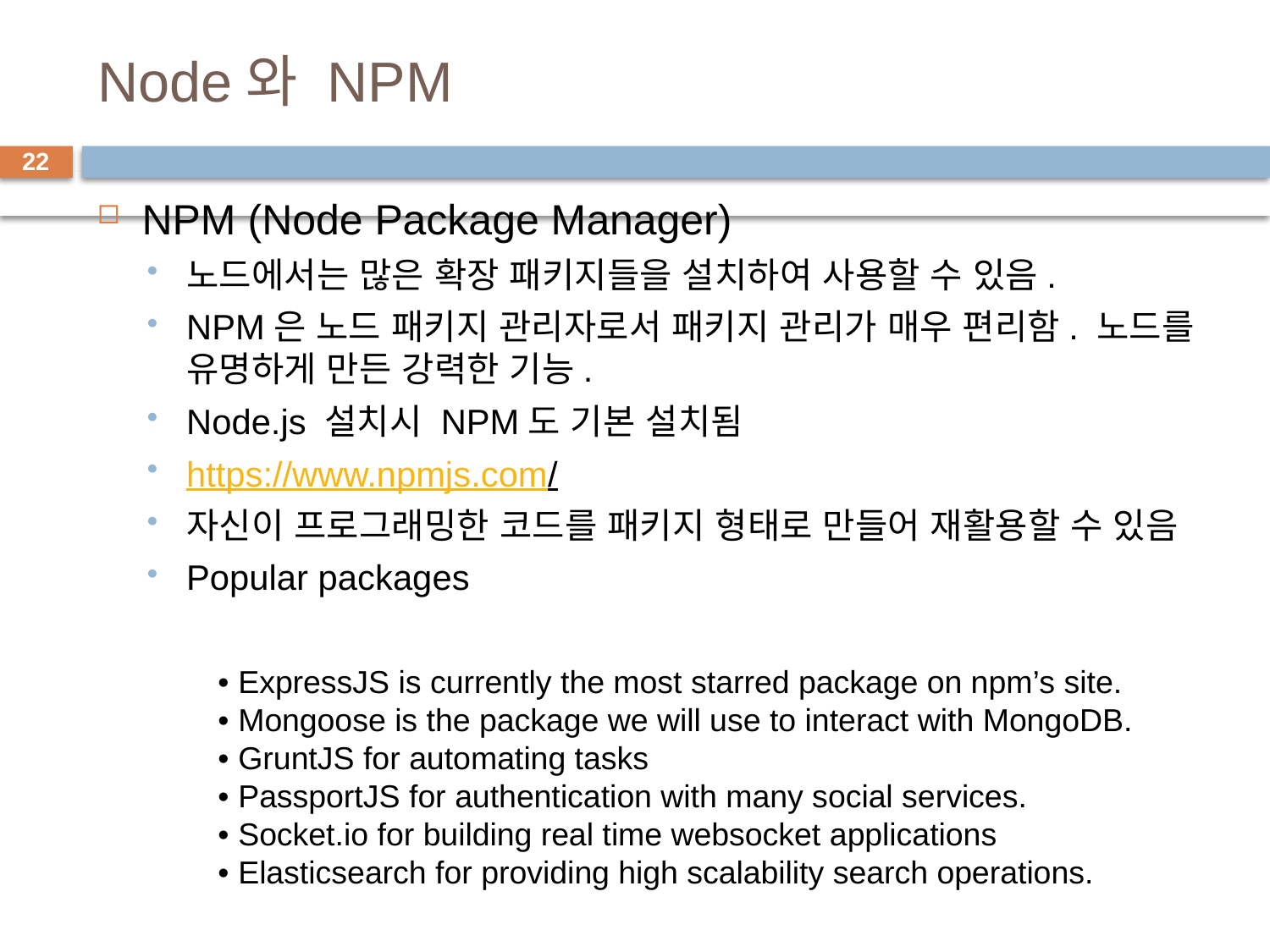

# Node와 NPM
22
NPM (Node Package Manager)
노드에서는 많은 확장 패키지들을 설치하여 사용할 수 있음.
NPM은 노드 패키지 관리자로서 패키지 관리가 매우 편리함. 노드를 유명하게 만든 강력한 기능.
Node.js 설치시 NPM도 기본 설치됨
https://www.npmjs.com/
자신이 프로그래밍한 코드를 패키지 형태로 만들어 재활용할 수 있음
Popular packages
• ExpressJS is currently the most starred package on npm’s site.
• Mongoose is the package we will use to interact with MongoDB.
• GruntJS for automating tasks
• PassportJS for authentication with many social services.
• Socket.io for building real time websocket applications
• Elasticsearch for providing high scalability search operations.